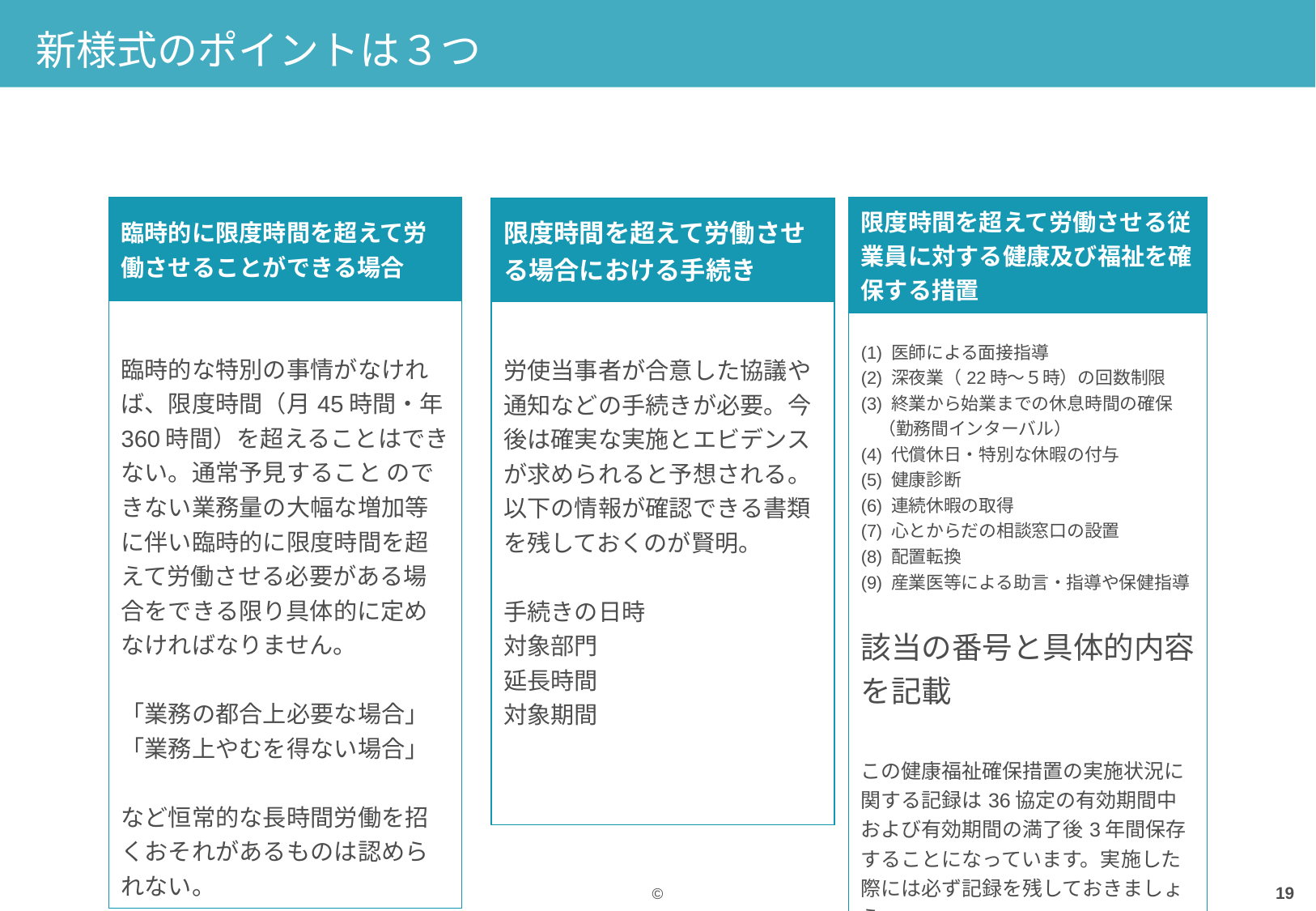

# 新様式のポイントは３つ
| 臨時的に限度時間を超えて労働させることができる場合 |
| --- |
| 臨時的な特別の事情がなければ、限度時間（月45時間・年360時間）を超えることはできない。通常予見すること のできない業務量の大幅な増加等に伴い臨時的に限度時間を超えて労働させる必要がある場合をできる限り具体的に定めなければなりません。 「業務の都合上必要な場合」「業務上やむを得ない場合」 など恒常的な長時間労働を招くおそれがあるものは認められない。 |
| 限度時間を超えて労働させる従業員に対する健康及び福祉を確保する措置 |
| --- |
| (1) 医師による面接指導 (2) 深夜業（22時～５時）の回数制限 (3) 終業から始業までの休息時間の確保 　（勤務間インターバル） (4) 代償休日・特別な休暇の付与 (5) 健康診断 (6) 連続休暇の取得 (7) 心とからだの相談窓口の設置 (8) 配置転換 (9) 産業医等による助言・指導や保健指導 該当の番号と具体的内容を記載 この健康福祉確保措置の実施状況に関する記録は36協定の有効期間中および有効期間の満了後3年間保存することになっています。実施した際には必ず記録を残しておきましょう。 |
| 限度時間を超えて労働させる場合における手続き |
| --- |
| 労使当事者が合意した協議や通知などの手続きが必要。今後は確実な実施とエビデンスが求められると予想される。以下の情報が確認できる書類を残しておくのが賢明。 手続きの日時 対象部門 延長時間 対象期間 |
19